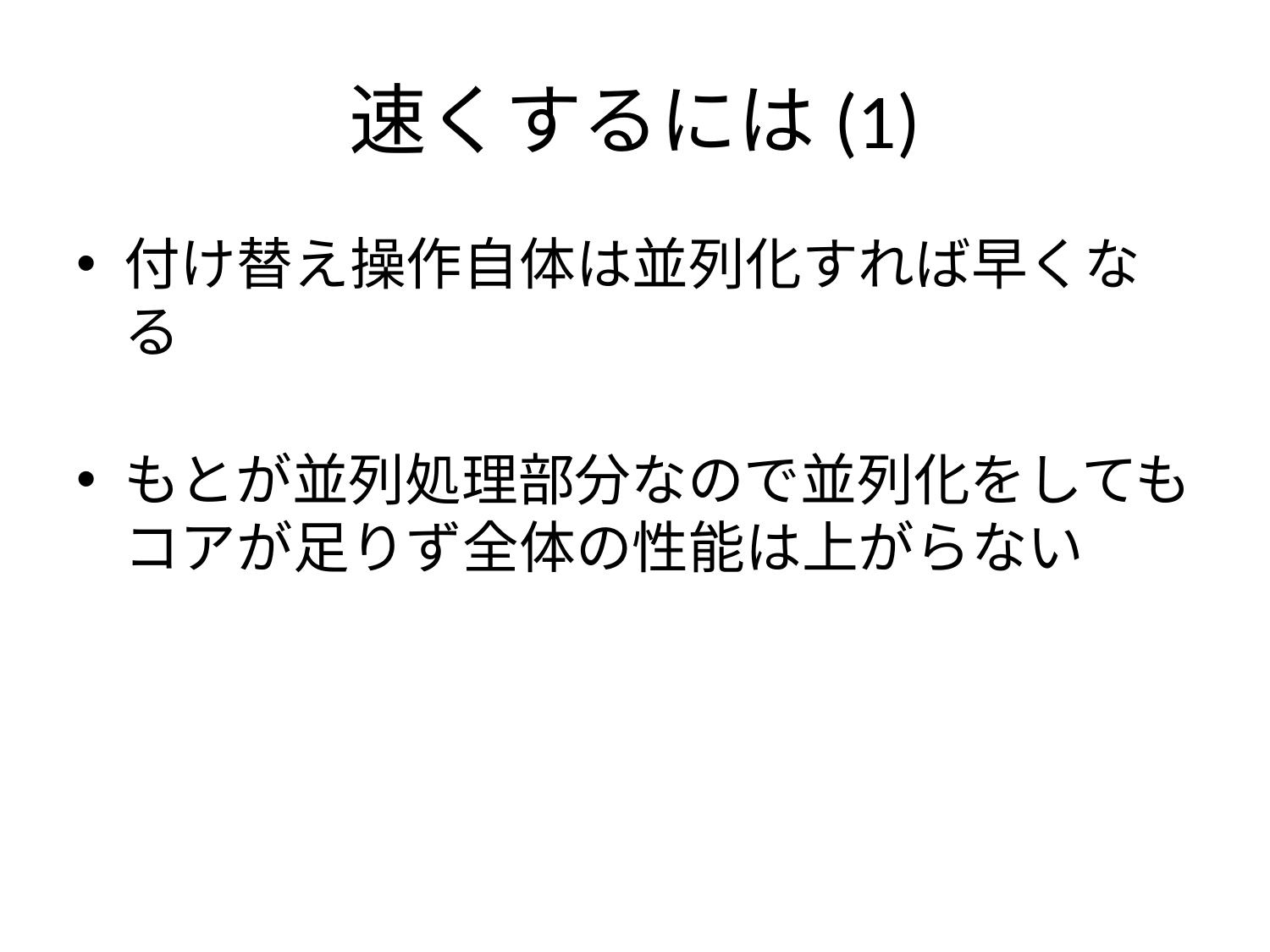

# 速くするには(1)
付け替え操作自体は並列化すれば早くなる

もとが並列処理部分なので並列化をしても
コアが足りず全体の性能は上がらない